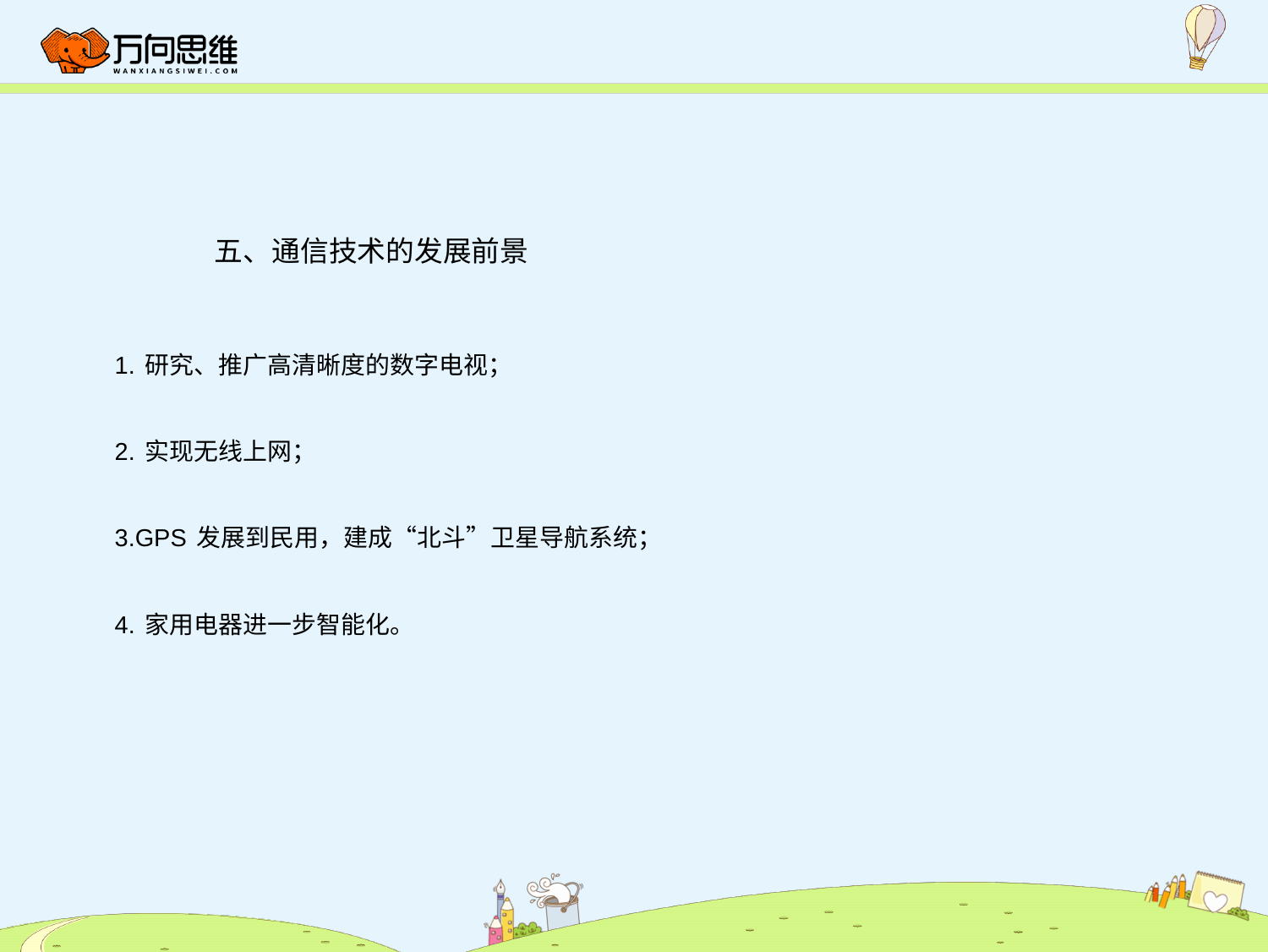

五、通信技术的发展前景
1.研究、推广高清晰度的数字电视；
2.实现无线上网；
3.GPS发展到民用，建成“北斗”卫星导航系统；
4.家用电器进一步智能化。